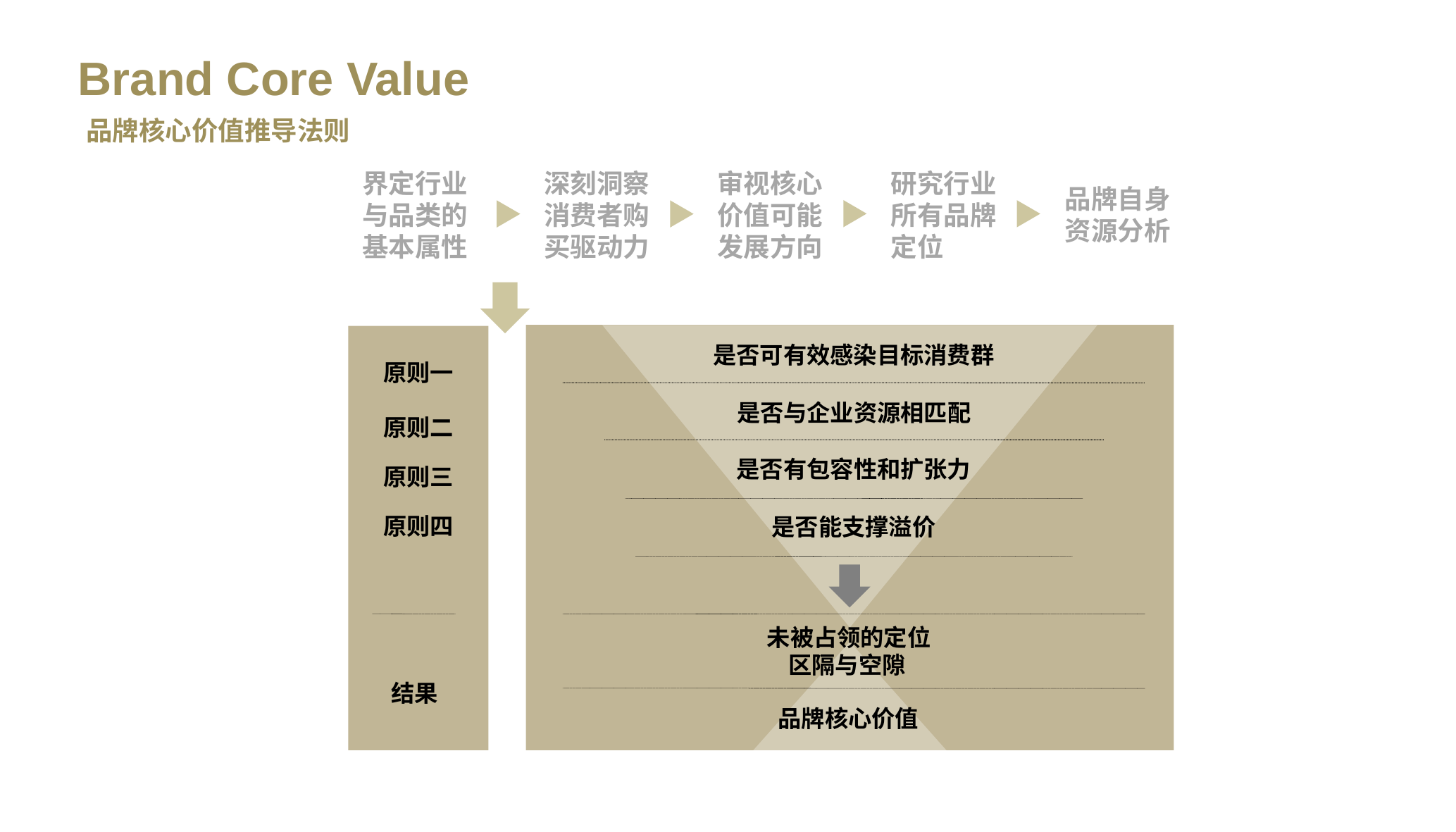

Brand Core Value
品牌核心价值推导法则
界定行业与品类的基本属性
深刻洞察消费者购买驱动力
审视核心价值可能发展方向
研究行业所有品牌定位
品牌自身资源分析

原则一

是否可有效感染目标消费群
原则二
是否与企业资源相匹配
原则三
是否有包容性和扩张力
原则四
是否能支撑溢价

未被占领的定位
   区隔与空隙

结果
品牌核心价值